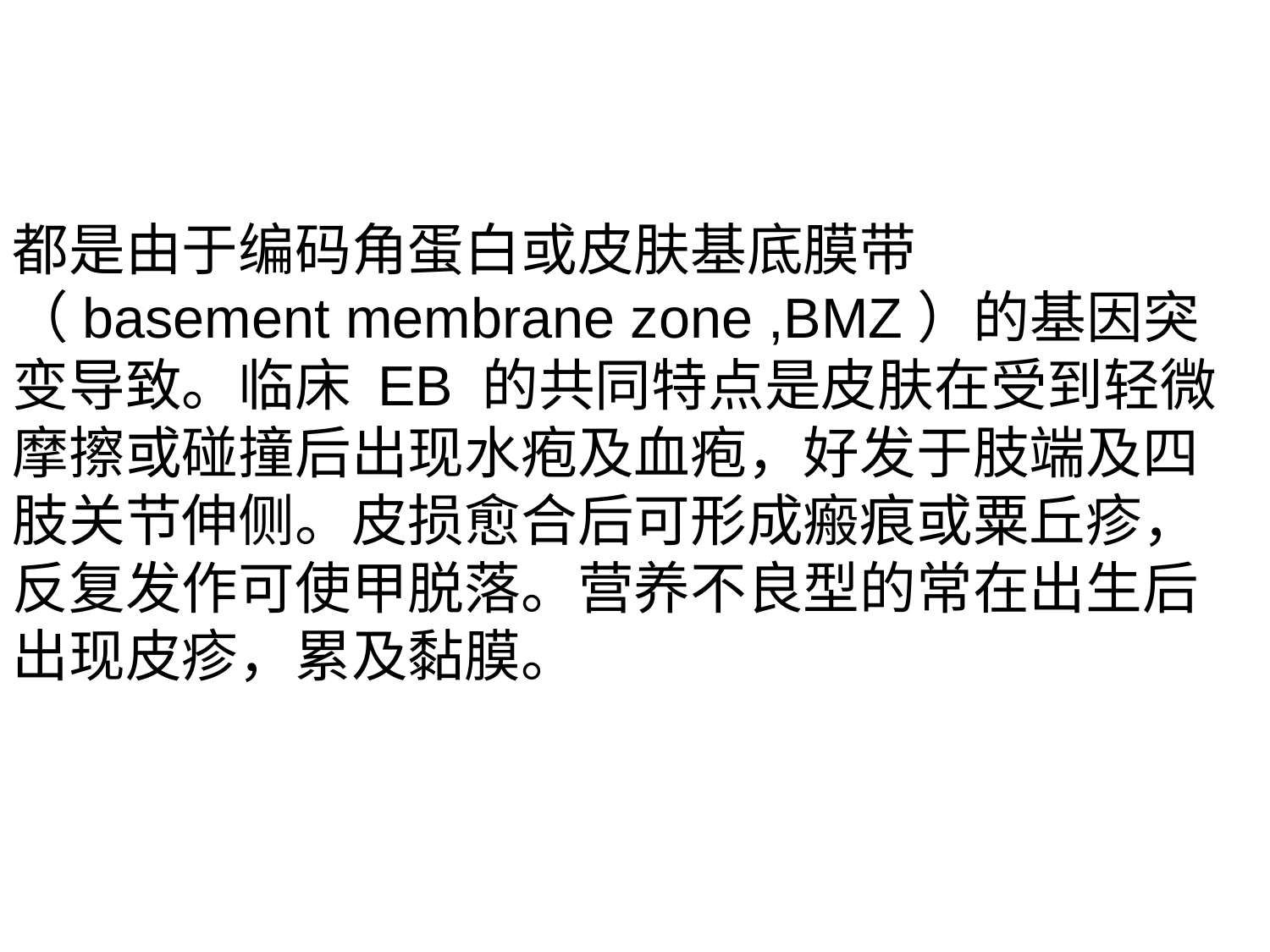

都是由于编码角蛋白或皮肤基底膜带（basement membrane zone ,BMZ）的基因突变导致。临床 EB 的共同特点是皮肤在受到轻微摩擦或碰撞后出现水疱及血疱，好发于肢端及四肢关节伸侧。皮损愈合后可形成瘢痕或粟丘疹，反复发作可使甲脱落。营养不良型的常在出生后出现皮疹，累及黏膜。